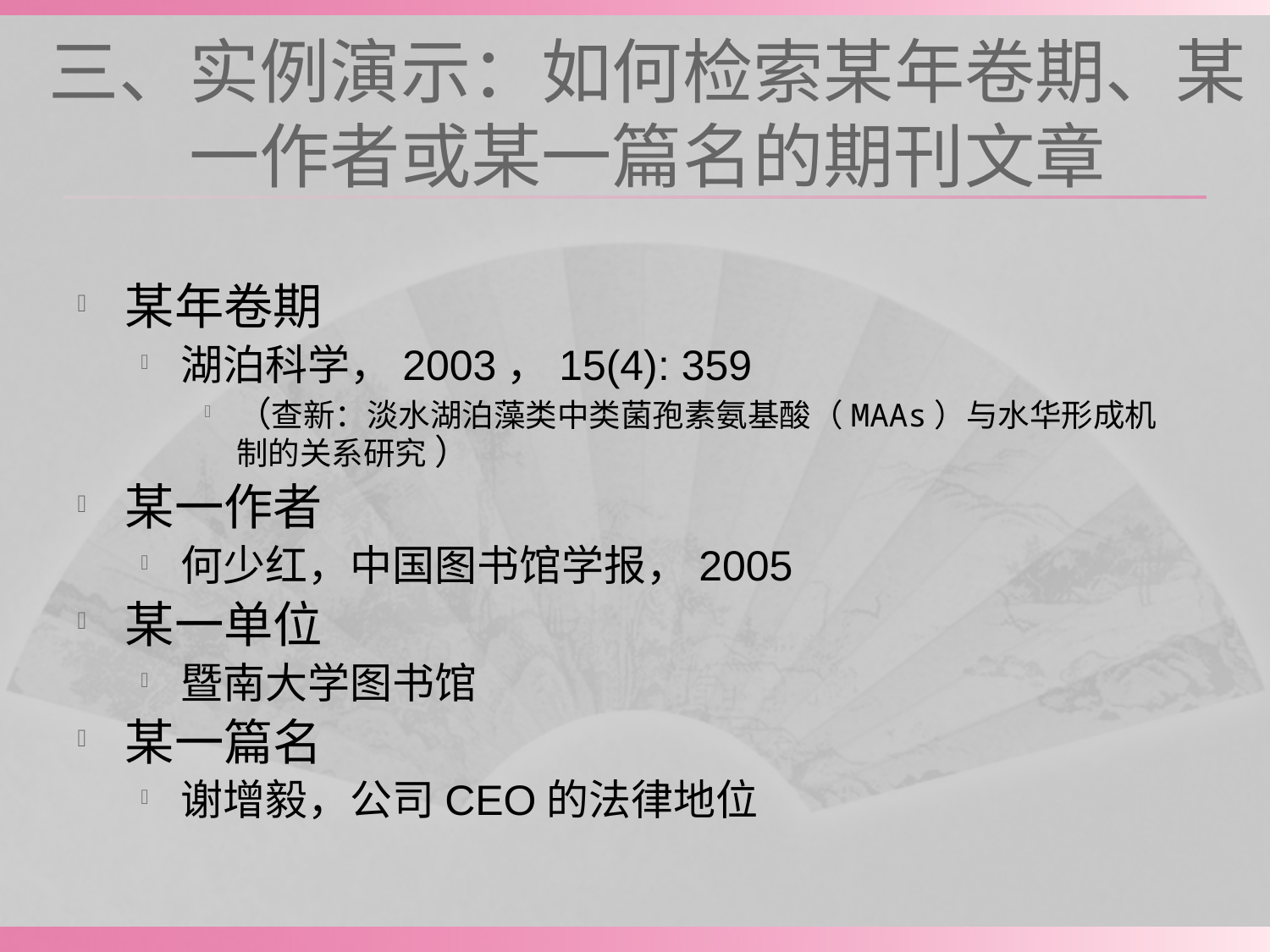

# 三、实例演示：如何检索某年卷期、某一作者或某一篇名的期刊文章
某年卷期
湖泊科学，2003，15(4): 359
（查新：淡水湖泊藻类中类菌孢素氨基酸（MAAs）与水华形成机制的关系研究 ）
某一作者
何少红，中国图书馆学报，2005
某一单位
暨南大学图书馆
某一篇名
谢增毅，公司CEO的法律地位